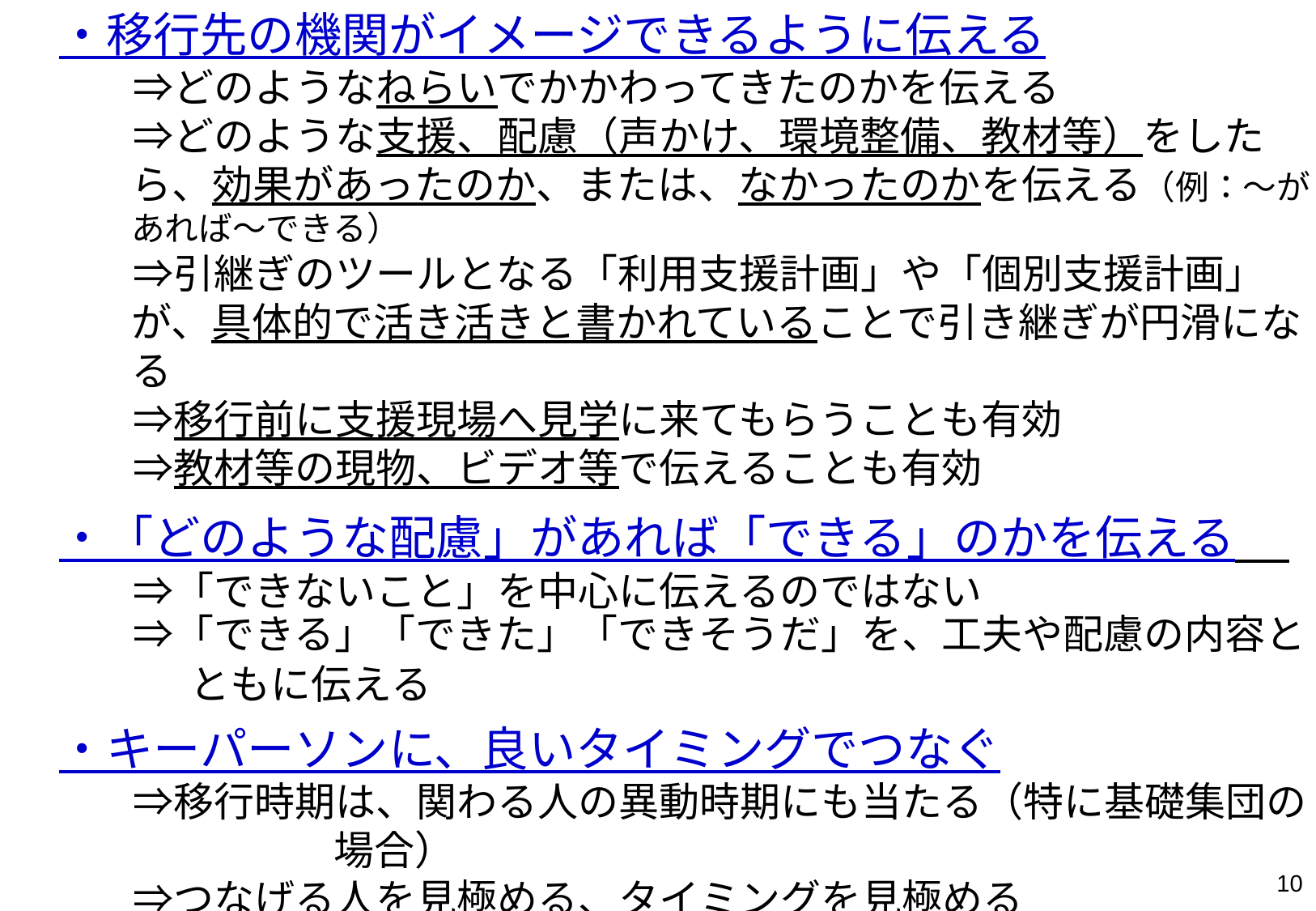

・移行先の機関がイメージできるように伝える
　　　⇒どのようなねらいでかかわってきたのかを伝える
　　　⇒どのような支援、配慮（声かけ、環境整備、教材等）をしたら、効果があったのか、または、なかったのかを伝える（例：〜があれば〜できる）
　　　⇒引継ぎのツールとなる「利用支援計画」や「個別支援計画」が、具体的で活き活きと書かれていることで引き継ぎが円滑になる
　　　⇒移行前に支援現場へ見学に来てもらうことも有効
　　　⇒教材等の現物、ビデオ等で伝えることも有効
　・「どのような配慮」があれば「できる」のかを伝える
　　　⇒「できないこと」を中心に伝えるのではない
　　　⇒「できる」「できた」「できそうだ」を、工夫や配慮の内容とともに伝える
　・キーパーソンに、良いタイミングでつなぐ
　　　⇒移行時期は、関わる人の異動時期にも当たる（特に基礎集団の場合）
　　　⇒つなげる人を見極める、タイミングを見極める
　・アフターフォローができるとよい
　　　⇒移行後の様子を、相談支援及び通所・入所支援が確認する
　　　⇒移行先での子どもや支援者の困り感があればともに考える姿勢

10